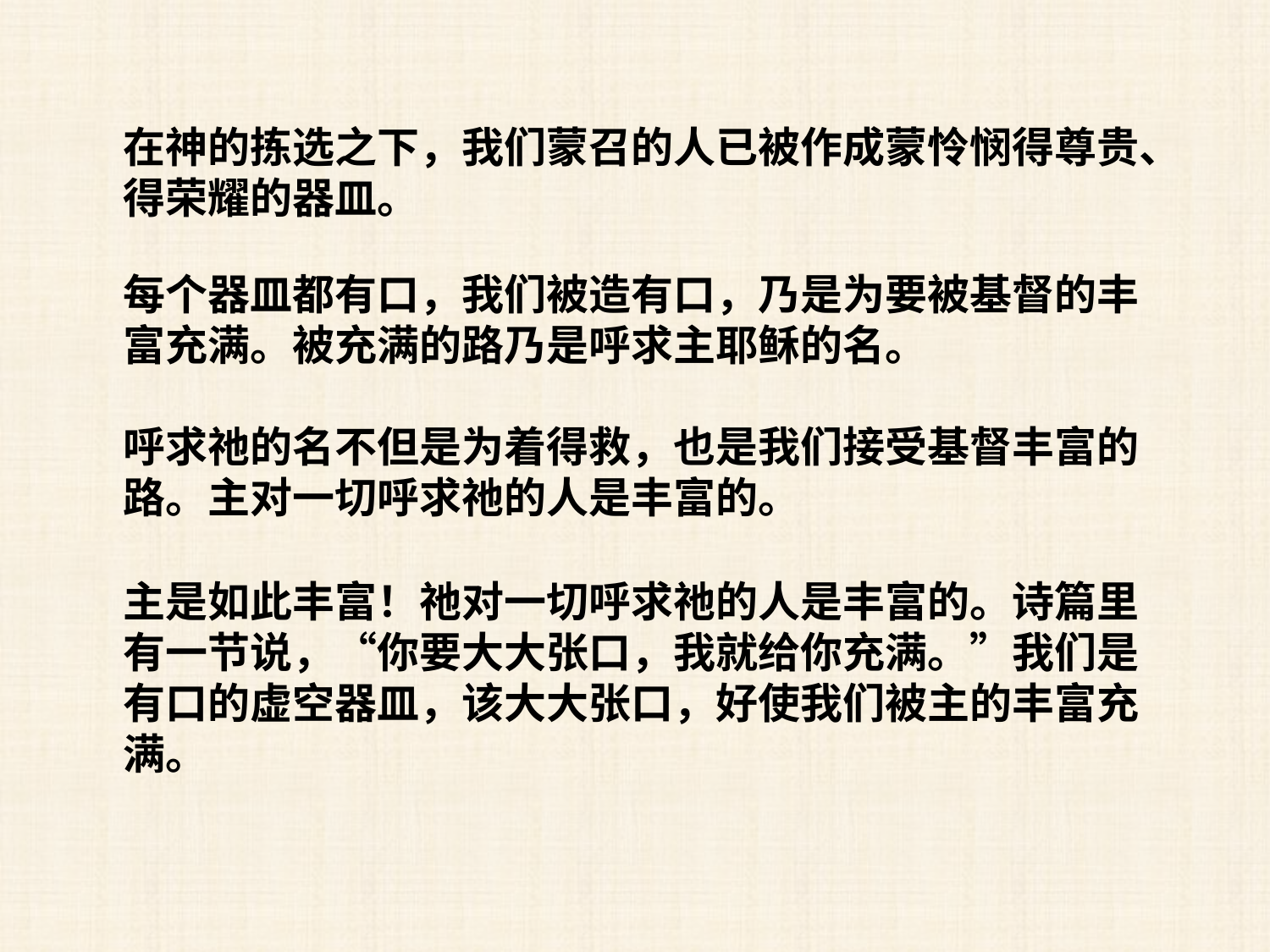

在神的拣选之下，我们蒙召的人已被作成蒙怜悯得尊贵、得荣耀的器皿。
每个器皿都有口，我们被造有口，乃是为要被基督的丰富充满。被充满的路乃是呼求主耶稣的名。
呼求祂的名不但是为着得救，也是我们接受基督丰富的路。主对一切呼求祂的人是丰富的。
主是如此丰富！祂对一切呼求祂的人是丰富的。诗篇里有一节说，“你要大大张口，我就给你充满。”我们是有口的虚空器皿，该大大张口，好使我们被主的丰富充满。